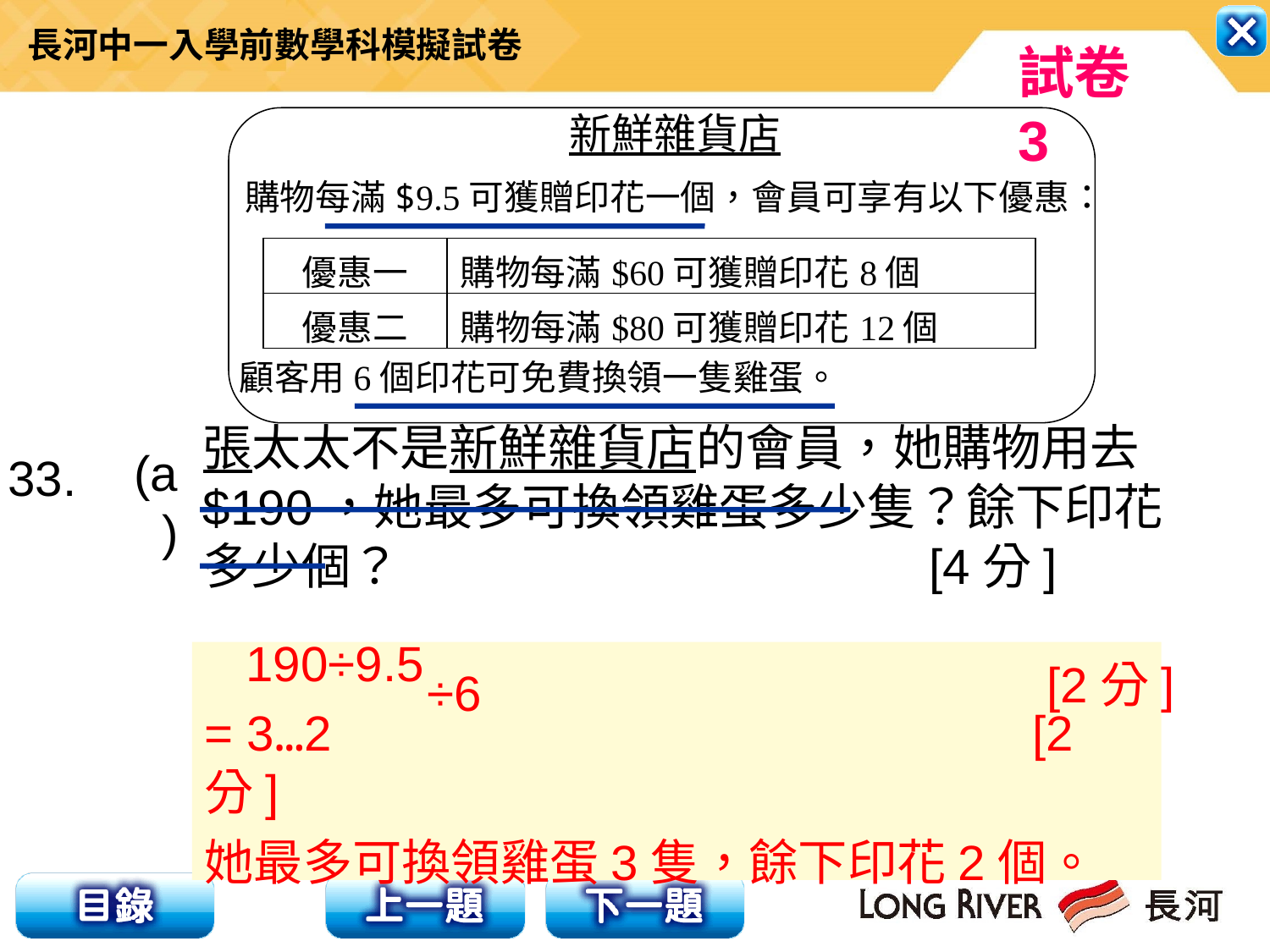

新鮮雜貨店
購物每滿$9.5可獲贈印花一個，會員可享有以下優惠：

     顧客用6個印花可免費換領一隻雞蛋。

| 優惠一 | 購物每滿$60可獲贈印花8個 |
| --- | --- |
| 優惠二 | 購物每滿$80可獲贈印花12個 |

(a)
張太太不是新鮮雜貨店的會員，她購物用去$190，她最多可換領雞蛋多少隻？餘下印花多少個？                                               [4分]
33.

   190÷9.5
= 3…2                                                   [2分]
她最多可換領雞蛋3隻，餘下印花2個。
[2分]
÷6